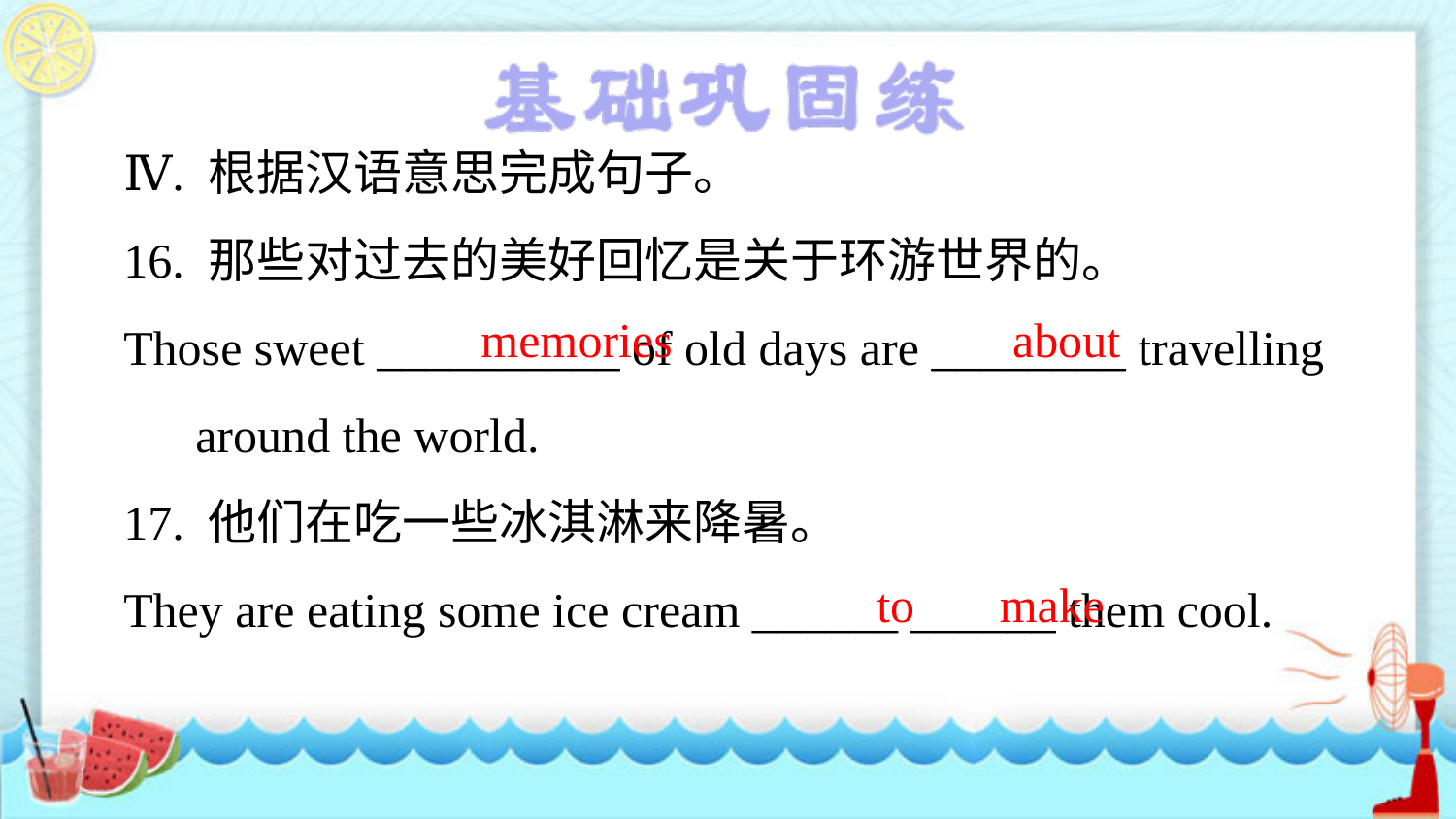

Ⅳ. 根据汉语意思完成句子。
16. 那些对过去的美好回忆是关于环游世界的。
Those sweet __________ of old days are ________ travelling around the world.
17. 他们在吃一些冰淇淋来降暑。
They are eating some ice cream ______ ______ them cool.
memories                            about
to       make